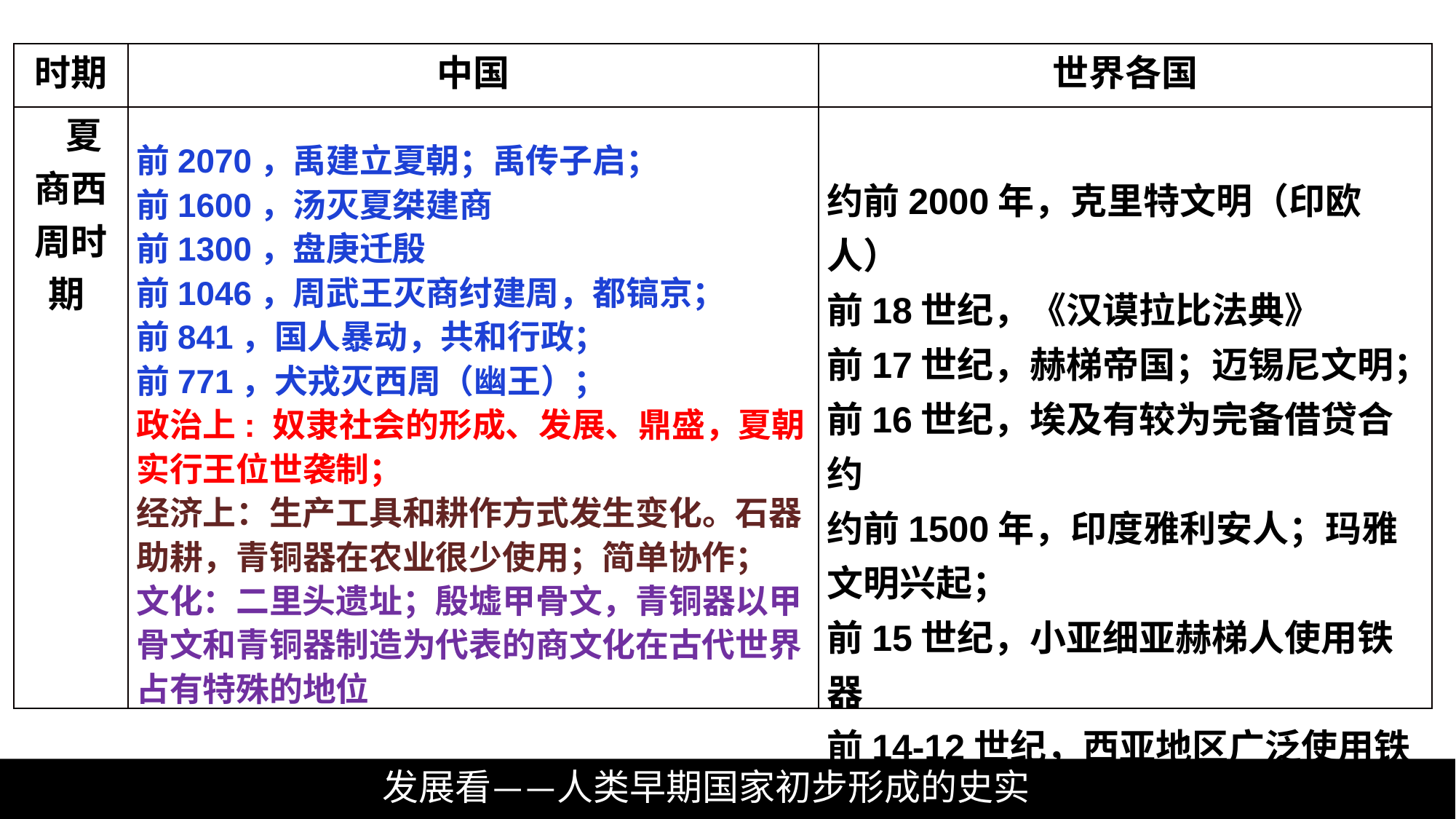

| 时期 | 中国 | 世界各国 |
| --- | --- | --- |
| 夏商西周时期 |  |  |
前2070，禹建立夏朝；禹传子启；
前1600，汤灭夏桀建商
前1300，盘庚迁殷
前1046，周武王灭商纣建周，都镐京；
前841，国人暴动，共和行政；
前771，犬戎灭西周（幽王）；
政治上: 奴隶社会的形成、发展、鼎盛，夏朝实行王位世袭制；
经济上：生产工具和耕作方式发生变化。石器助耕，青铜器在农业很少使用；简单协作；
文化：二里头遗址；殷墟甲骨文，青铜器以甲骨文和青铜器制造为代表的商文化在古代世界占有特殊的地位
约前2000年，克里特文明（印欧人）
前18世纪，《汉谟拉比法典》
前17世纪，赫梯帝国；迈锡尼文明；
前16世纪，埃及有较为完备借贷合约
约前1500年，印度雅利安人；玛雅文明兴起；
前15世纪，小亚细亚赫梯人使用铁器
前14-12世纪，西亚地区广泛使用铁器
                                                           发展看——人类早期国家初步形成的史实